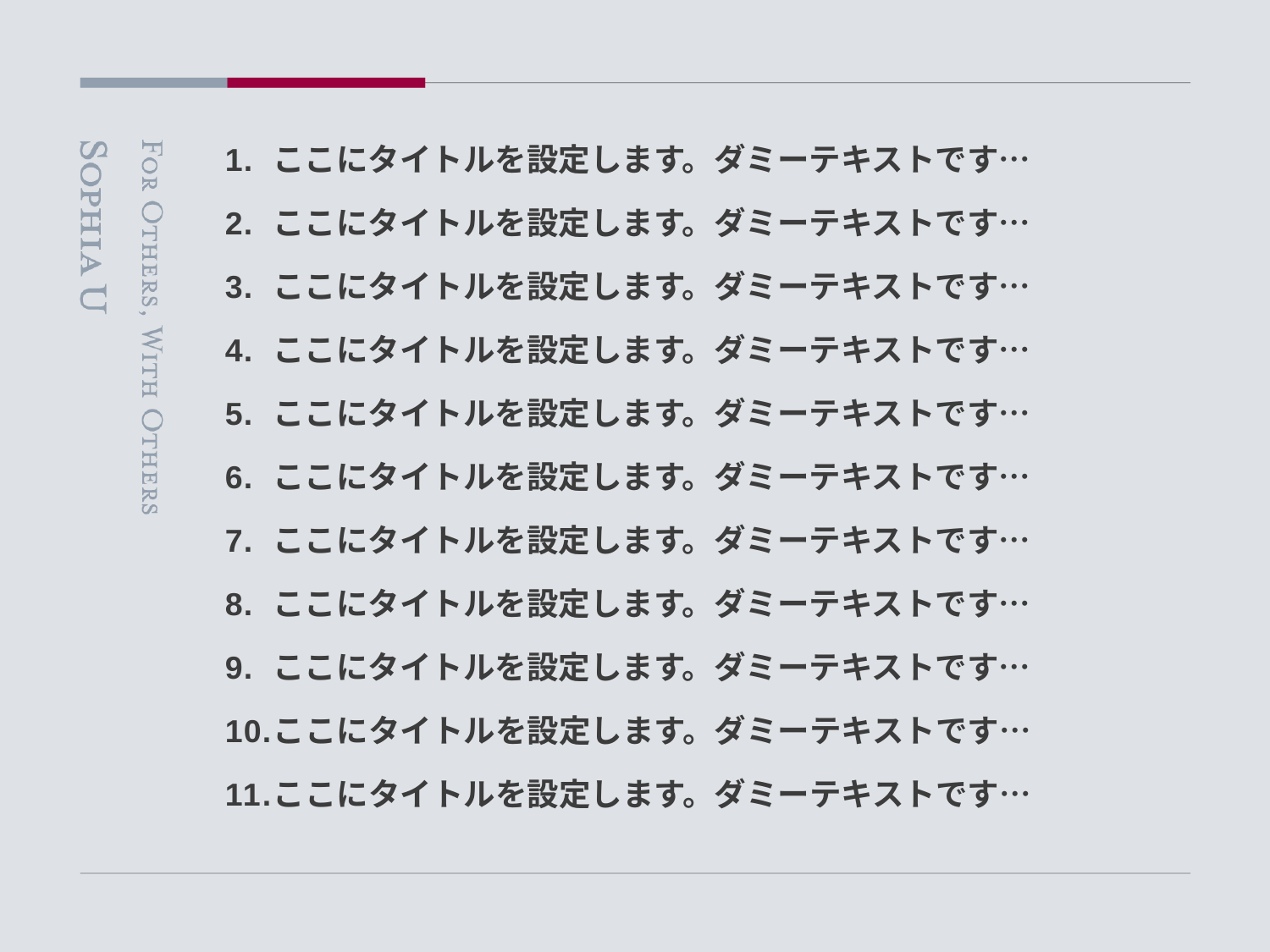

ここにタイトルを設定します。ダミーテキストです…
ここにタイトルを設定します。ダミーテキストです…
ここにタイトルを設定します。ダミーテキストです…
ここにタイトルを設定します。ダミーテキストです…
ここにタイトルを設定します。ダミーテキストです…
ここにタイトルを設定します。ダミーテキストです…
ここにタイトルを設定します。ダミーテキストです…
ここにタイトルを設定します。ダミーテキストです…
ここにタイトルを設定します。ダミーテキストです…
ここにタイトルを設定します。ダミーテキストです…
ここにタイトルを設定します。ダミーテキストです…